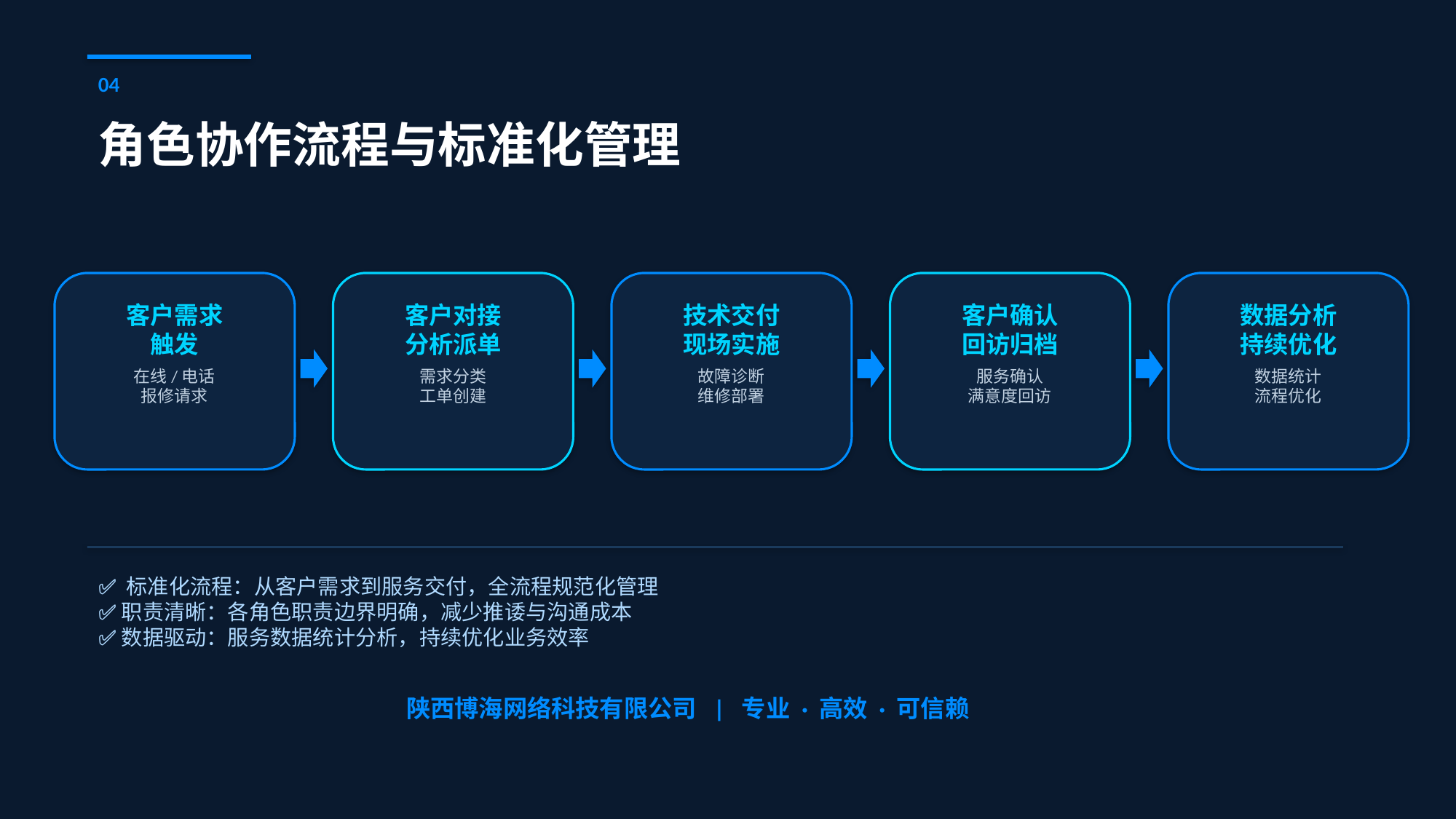

04
角色协作流程与标准化管理

客户需求
触发
客户对接
分析派单
技术交付
现场实施
客户确认
回访归档
数据分析
持续优化

在线/电话
报修请求
需求分类
工单创建
故障诊断
维修部署
服务确认
满意度回访
数据统计
流程优化

✅ 标准化流程：从客户需求到服务交付，全流程规范化管理
✅ 职责清晰：各角色职责边界明确，减少推诿与沟通成本
✅ 数据驱动：服务数据统计分析，持续优化业务效率
陕西博海网络科技有限公司  |  专业 · 高效 · 可信赖